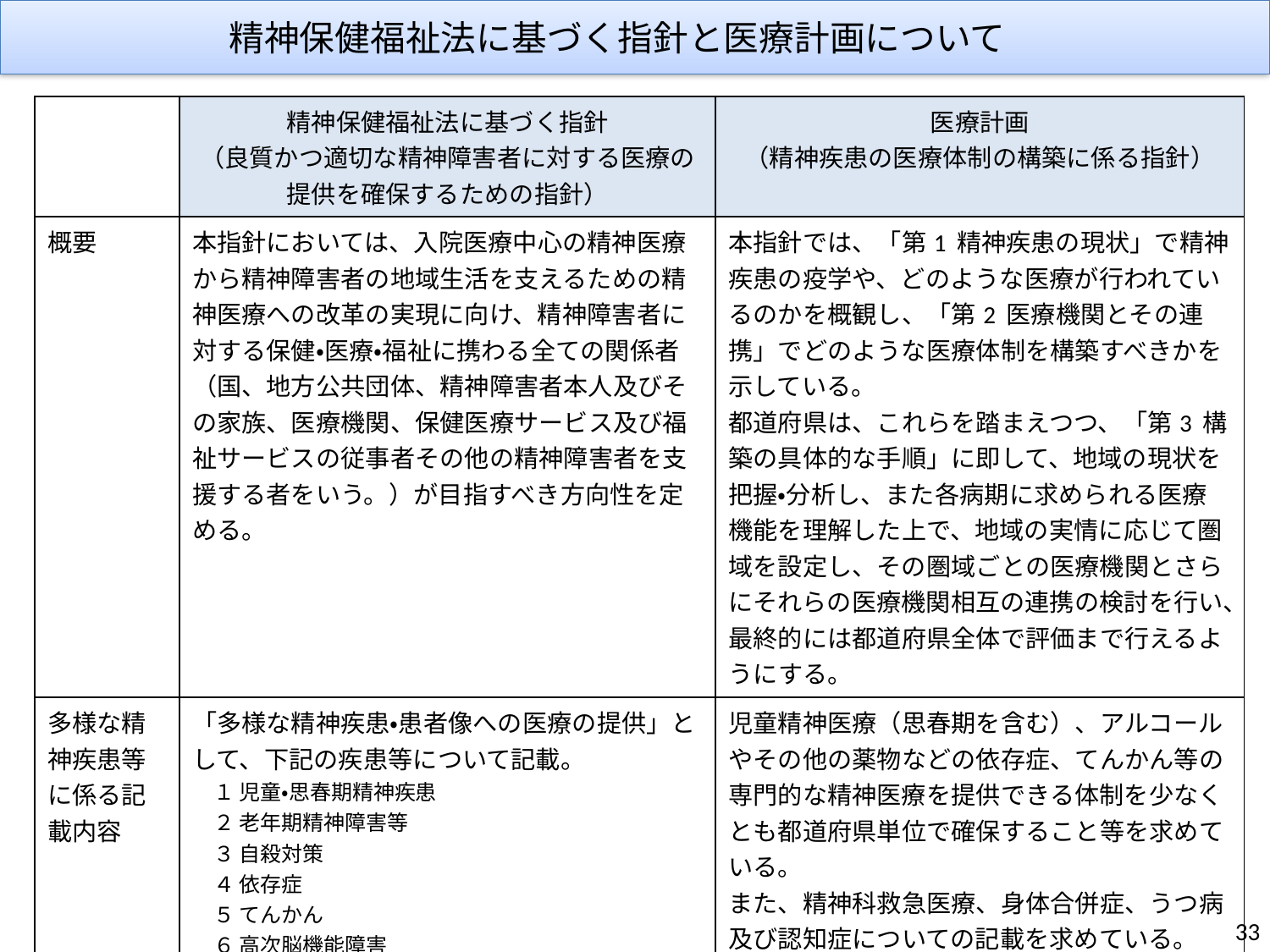

精神保健福祉法に基づく指針と医療計画について
|  | 精神保健福祉法に基づく指針 （良質かつ適切な精神障害者に対する医療の提供を確保するための指針） | 医療計画 （精神疾患の医療体制の構築に係る指針） |
| --- | --- | --- |
| 概要 | 本指針においては、入院医療中心の精神医療から精神障害者の地域生活を支えるための精神医療への改革の実現に向け、精神障害者に対する保健・医療・福祉に携わる全ての関係者（国、地方公共団体、精神障害者本人及びその家族、医療機関、保健医療サービス及び福祉サービスの従事者その他の精神障害者を支援する者をいう。）が目指すべき方向性を定める。 | 本指針では、「第1 精神疾患の現状」で精神疾患の疫学や、どのような医療が行われているのかを概観し、「第2 医療機関とその連携」でどのような医療体制を構築すべきかを示している。 都道府県は、これらを踏まえつつ、「第3 構築の具体的な手順」に即して、地域の現状を把握・分析し、また各病期に求められる医療機能を理解した上で、地域の実情に応じて圏域を設定し、その圏域ごとの医療機関とさらにそれらの医療機関相互の連携の検討を行い、最終的には都道府県全体で評価まで行えるようにする。 |
| 多様な精神疾患等に係る記載内容 | 「多様な精神疾患・患者像への医療の提供」として、下記の疾患等について記載。 　１ 児童・思春期精神疾患 　２ 老年期精神障害等 　３ 自殺対策 　４ 依存症 　５ てんかん 　６ 高次脳機能障害 　７ 摂食障害 　８ その他必要な医療 　　ア　災害医療 　　イ　心神喪失等の状態で重大な他害行為を行った者 　　　　に対する医療 | 児童精神医療（思春期を含む）、アルコールやその他の薬物などの依存症、てんかん等の専門的な精神医療を提供できる体制を少なくとも都道府県単位で確保すること等を求めている。 また、精神科救急医療、身体合併症、うつ病及び認知症についての記載を求めている。 |
33